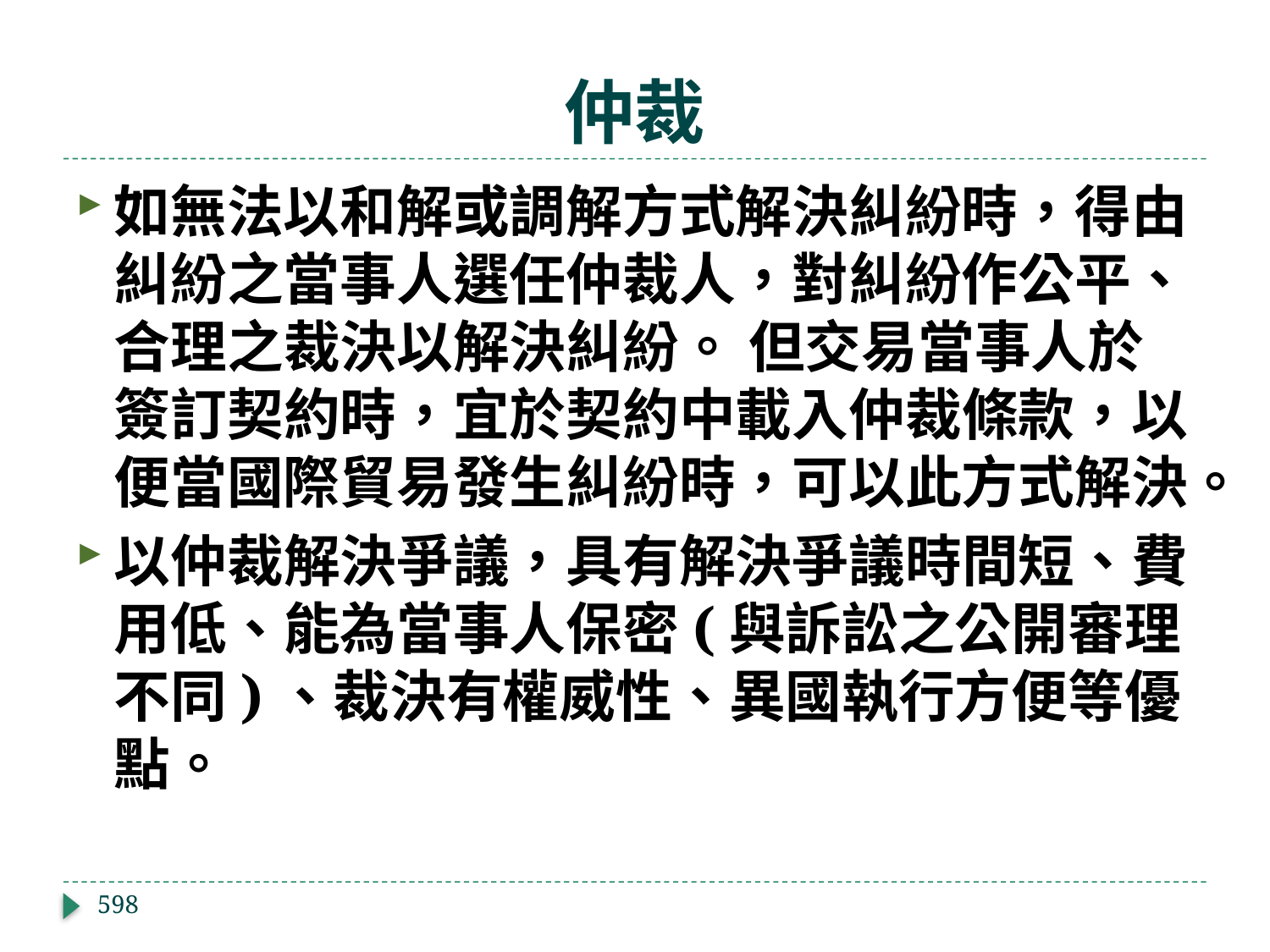

# 仲裁
如無法以和解或調解方式解決糾紛時，得由糾紛之當事人選任仲裁人，對糾紛作公平、合理之裁決以解決糾紛。 但交易當事人於簽訂契約時，宜於契約中載入仲裁條款，以便當國際貿易發生糾紛時，可以此方式解決。
以仲裁解決爭議，具有解決爭議時間短、費用低、能為當事人保密(與訴訟之公開審理不同)、裁決有權威性、異國執行方便等優點。
598